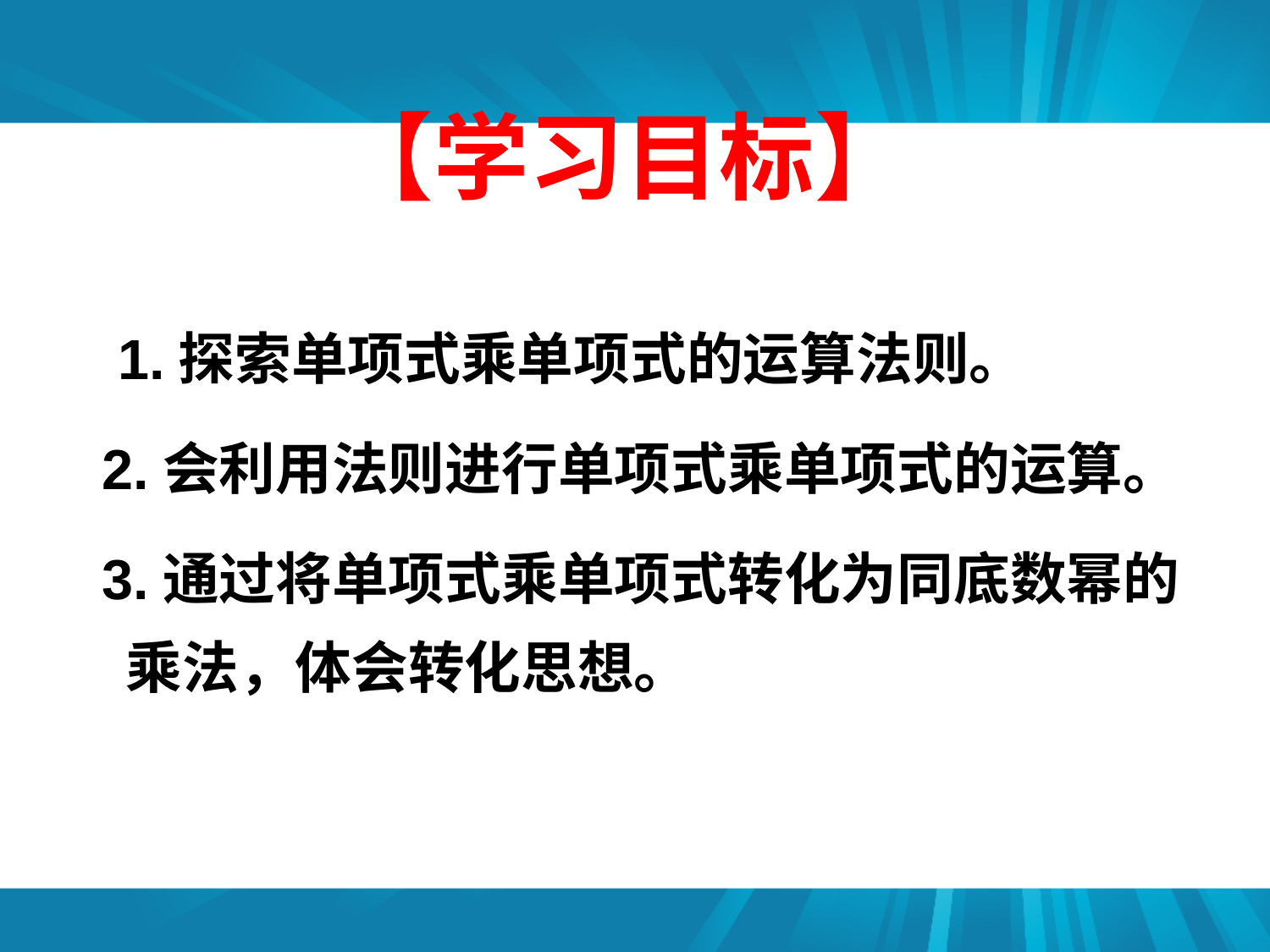

【学习目标】
  1.探索单项式乘单项式的运算法则。

 2.会利用法则进行单项式乘单项式的运算。

 3.通过将单项式乘单项式转化为同底数幂的

  乘法，体会转化思想。